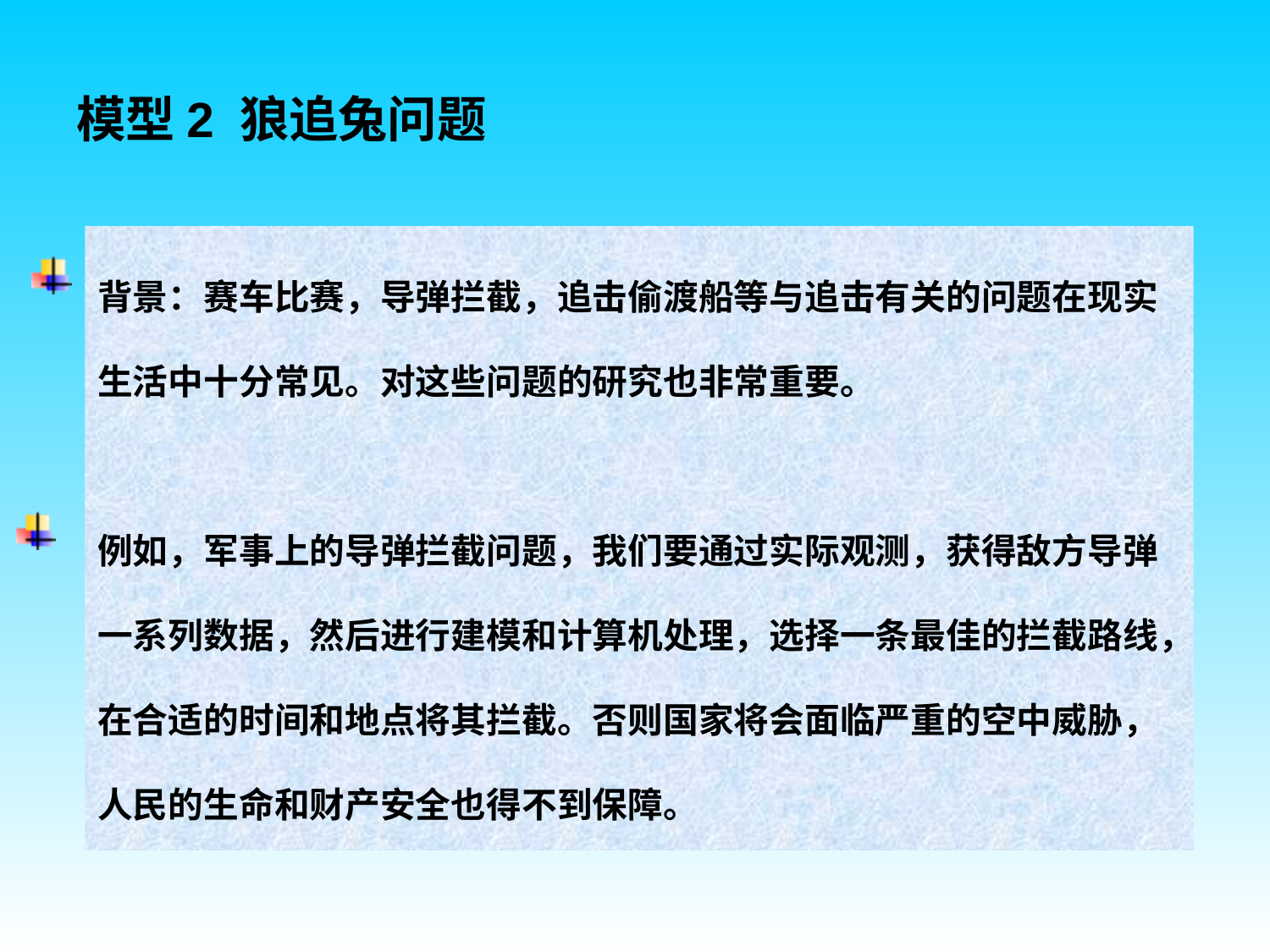

模型2 狼追兔问题
背景：赛车比赛，导弹拦截，追击偷渡船等与追击有关的问题在现实
生活中十分常见。对这些问题的研究也非常重要。

例如，军事上的导弹拦截问题，我们要通过实际观测，获得敌方导弹
一系列数据，然后进行建模和计算机处理，选择一条最佳的拦截路线，
在合适的时间和地点将其拦截。否则国家将会面临严重的空中威胁，
人民的生命和财产安全也得不到保障。